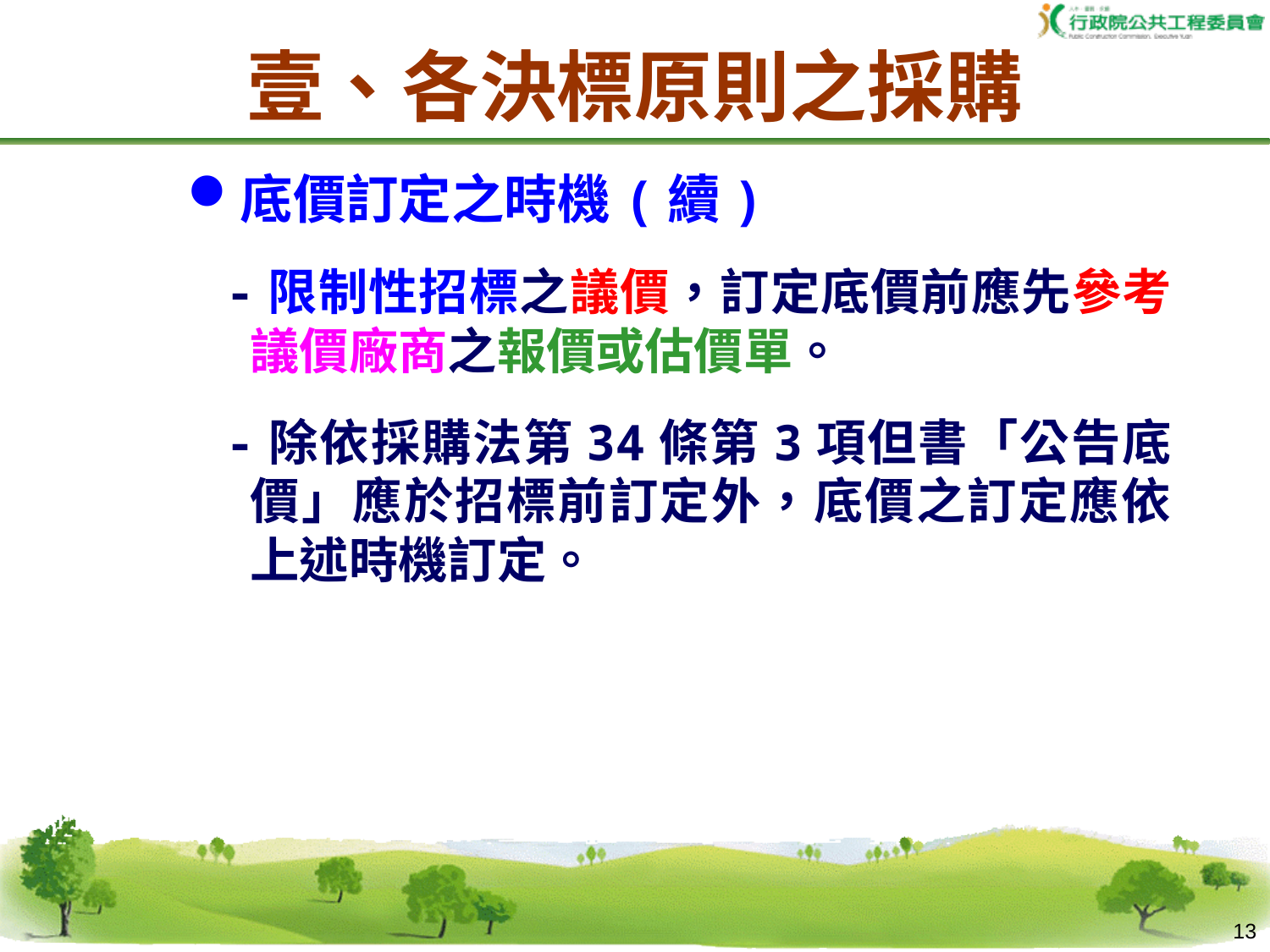

壹、各決標原則之採購
底價訂定之時機(續)
-限制性招標之議價，訂定底價前應先參考議價廠商之報價或估價單。
-除依採購法第34條第3項但書「公告底價」應於招標前訂定外，底價之訂定應依上述時機訂定。

13